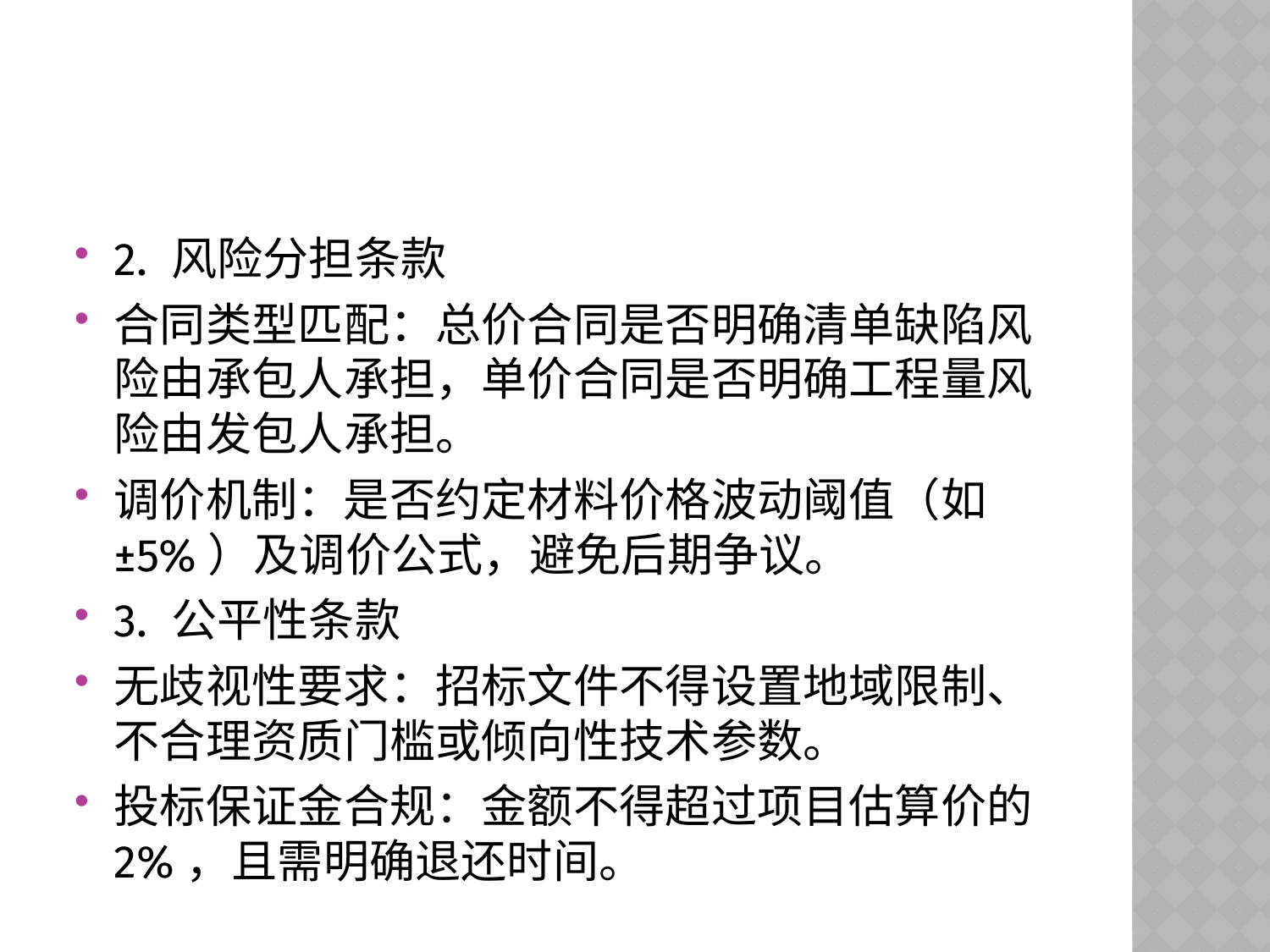

#
2. 风险分担条款
合同类型匹配：总价合同是否明确清单缺陷风险由承包人承担，单价合同是否明确工程量风险由发包人承担。
调价机制：是否约定材料价格波动阈值（如±5%）及调价公式，避免后期争议。
3. 公平性条款
无歧视性要求：招标文件不得设置地域限制、不合理资质门槛或倾向性技术参数。
投标保证金合规：金额不得超过项目估算价的2%，且需明确退还时间。